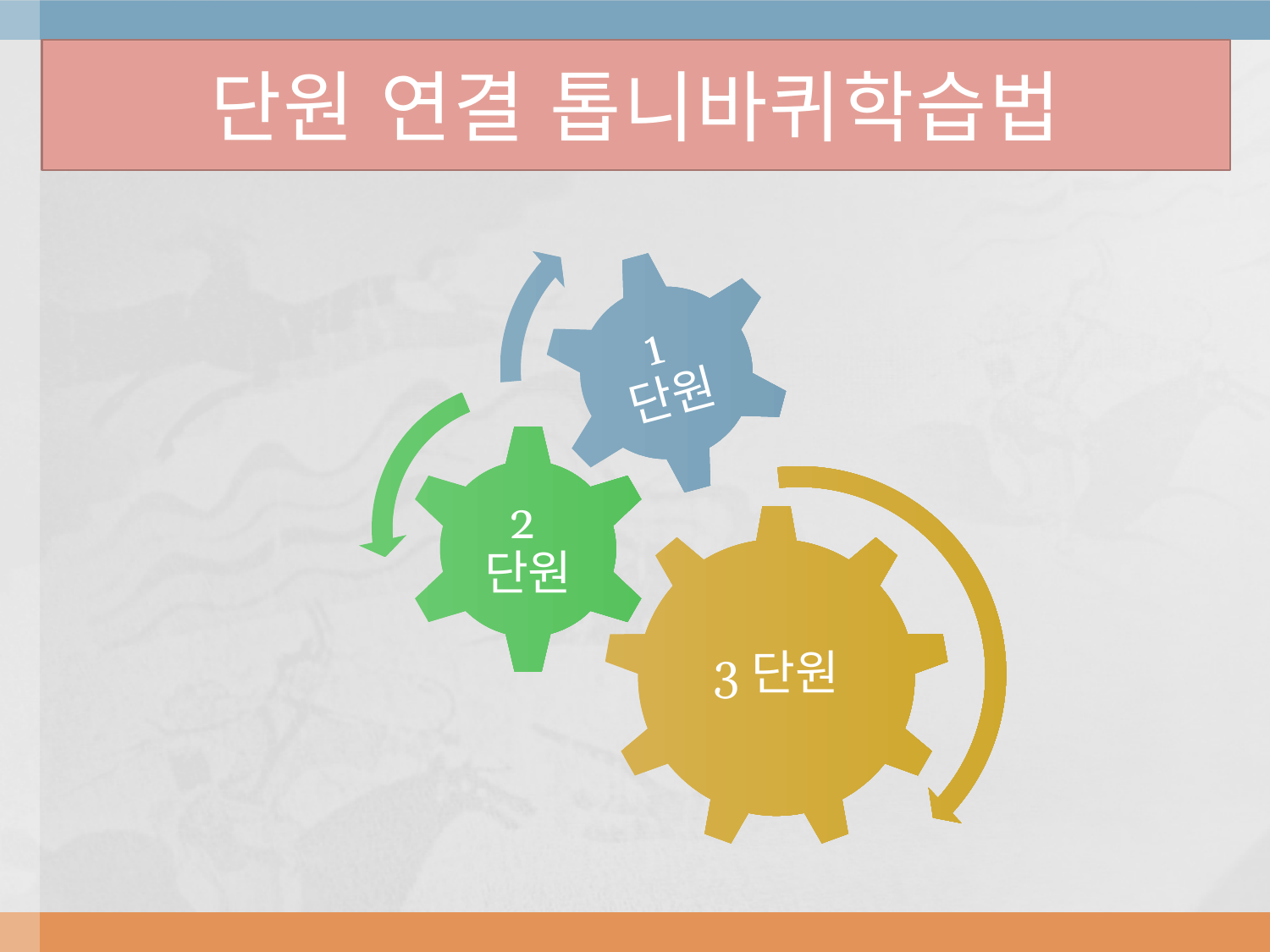

# 단원 연결 톱니바퀴학습법
3단원
2단원
1단원